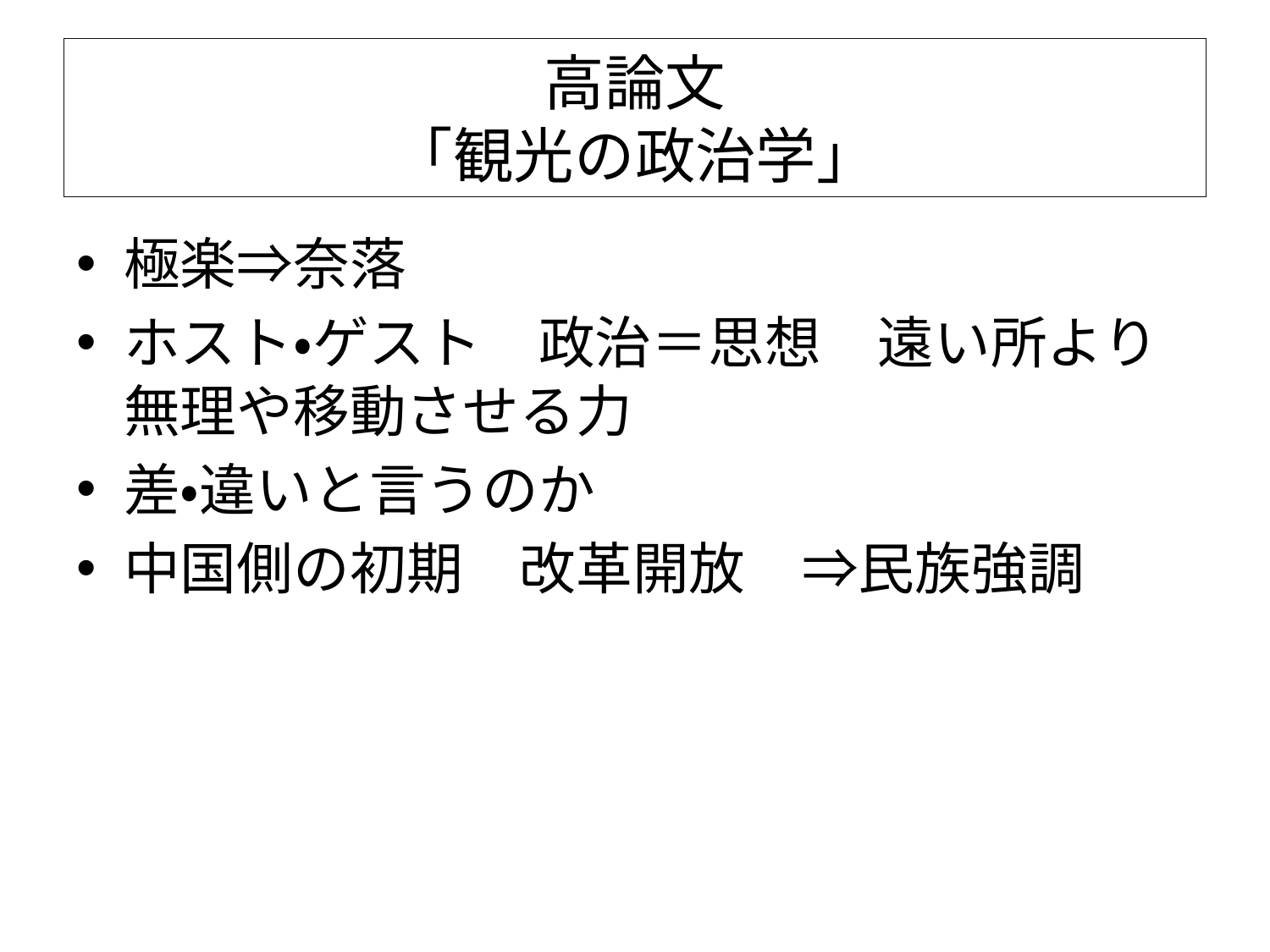

# 高論文 「観光の政治学」
極楽⇒奈落
ホスト・ゲスト　政治＝思想　遠い所より無理や移動させる力
差・違いと言うのか
中国側の初期　改革開放　⇒民族強調